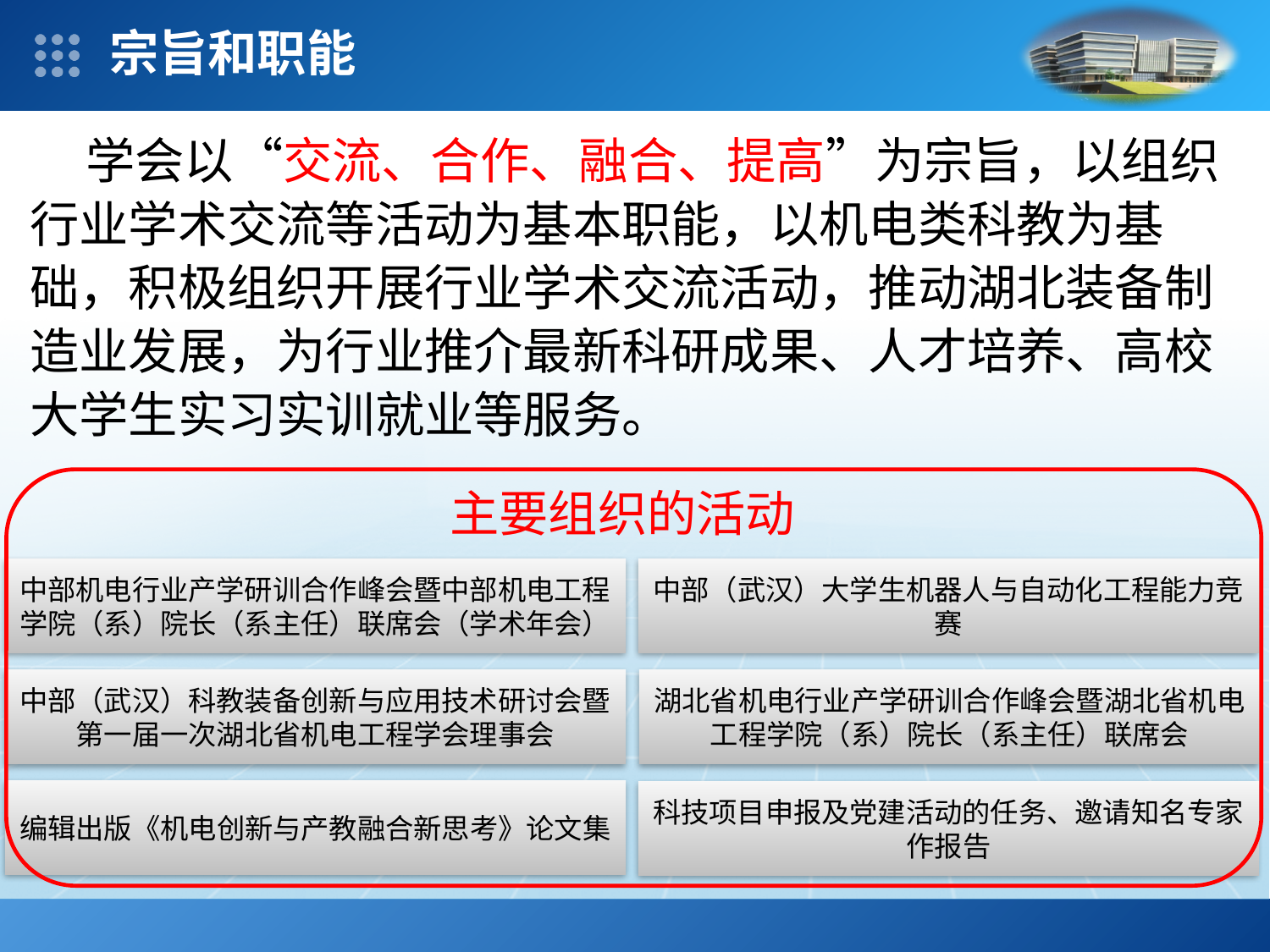

宗旨和职能
    学会以“交流、合作、融合、提高”为宗旨，以组织行业学术交流等活动为基本职能，以机电类科教为基础，积极组织开展行业学术交流活动，推动湖北装备制造业发展，为行业推介最新科研成果、人才培养、高校大学生实习实训就业等服务。

主要组织的活动
中部机电行业产学研训合作峰会暨中部机电工程学院（系）院长（系主任）联席会（学术年会）
中部（武汉）大学生机器人与自动化工程能力竞赛
中部（武汉）科教装备创新与应用技术研讨会暨第一届一次湖北省机电工程学会理事会
湖北省机电行业产学研训合作峰会暨湖北省机电工程学院（系）院长（系主任）联席会
编辑出版《机电创新与产教融合新思考》论文集
科技项目申报及党建活动的任务、邀请知名专家作报告